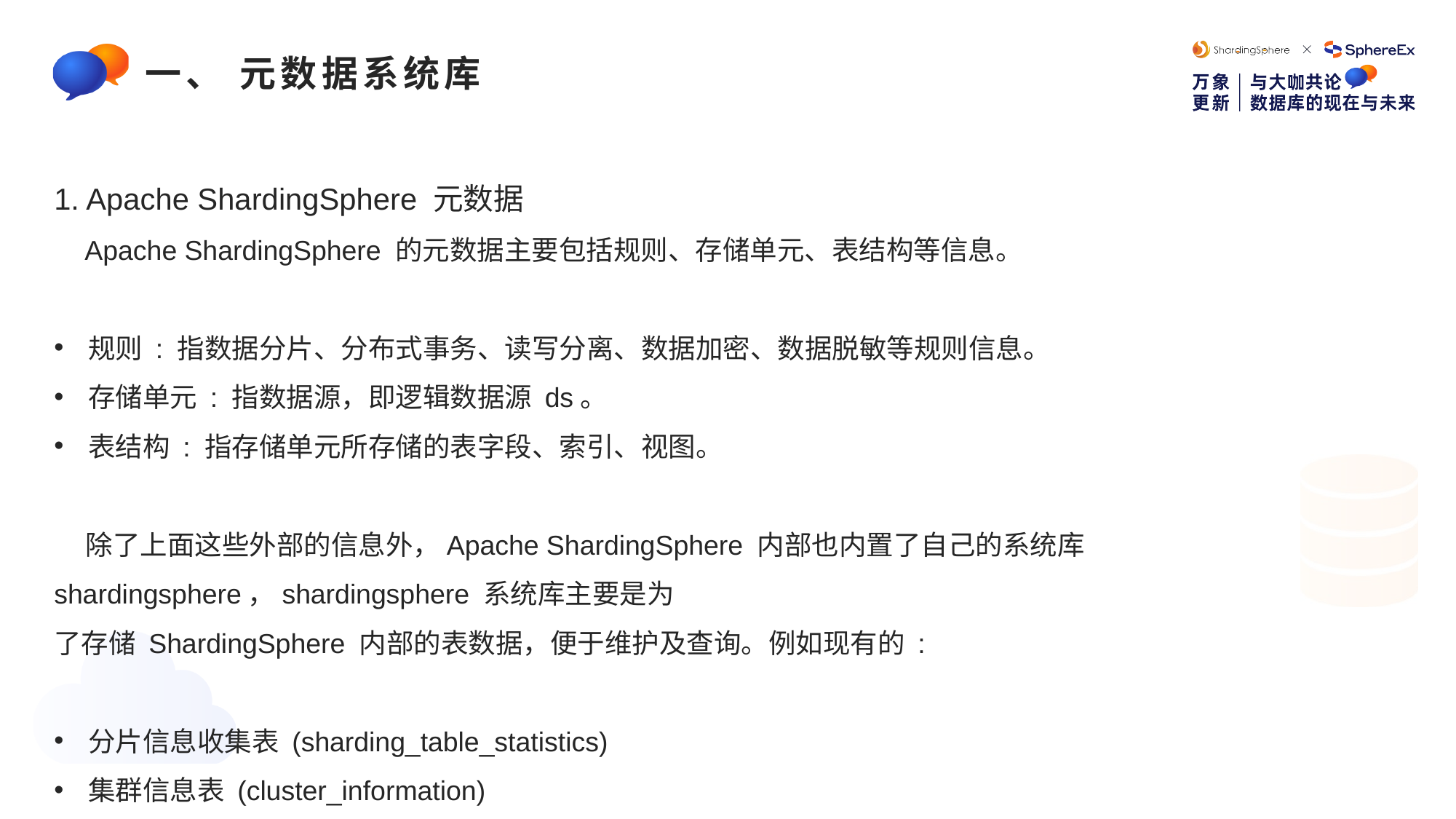

e7d195523061f1c0c2b73831c94a3edc981f60e396d3e182073EE1468018468A7F192AE5E5CD515B6C3125F8AF6E4EE646174E8CF0B46FD19828DCE8CDA3B3A044A74F0E769C5FA8CB87AB6FC303C8BA3785FAC64AF5424764E128FECAE4CC727650C04623638EBB0E38E204334561D5C6A1F0CAD760F6FBB7D9E209A4CCD06739B0CBDF42479AA5F56606813F7B2771
一、 元数据系统库
1. Apache ShardingSphere 元数据
    Apache ShardingSphere 的元数据主要包括规则、存储单元、表结构等信息。

规则 : 指数据分片、分布式事务、读写分离、数据加密、数据脱敏等规则信息。
存储单元 : 指数据源，即逻辑数据源 ds。
表结构 : 指存储单元所存储的表字段、索引、视图。

    除了上面这些外部的信息外，Apache ShardingSphere 内部也内置了自己的系统库 shardingsphere，shardingsphere 系统库主要是为
了存储 ShardingSphere 内部的表数据，便于维护及查询。例如现有的 :

分片信息收集表 (sharding_table_statistics)
集群信息表 (cluster_information)